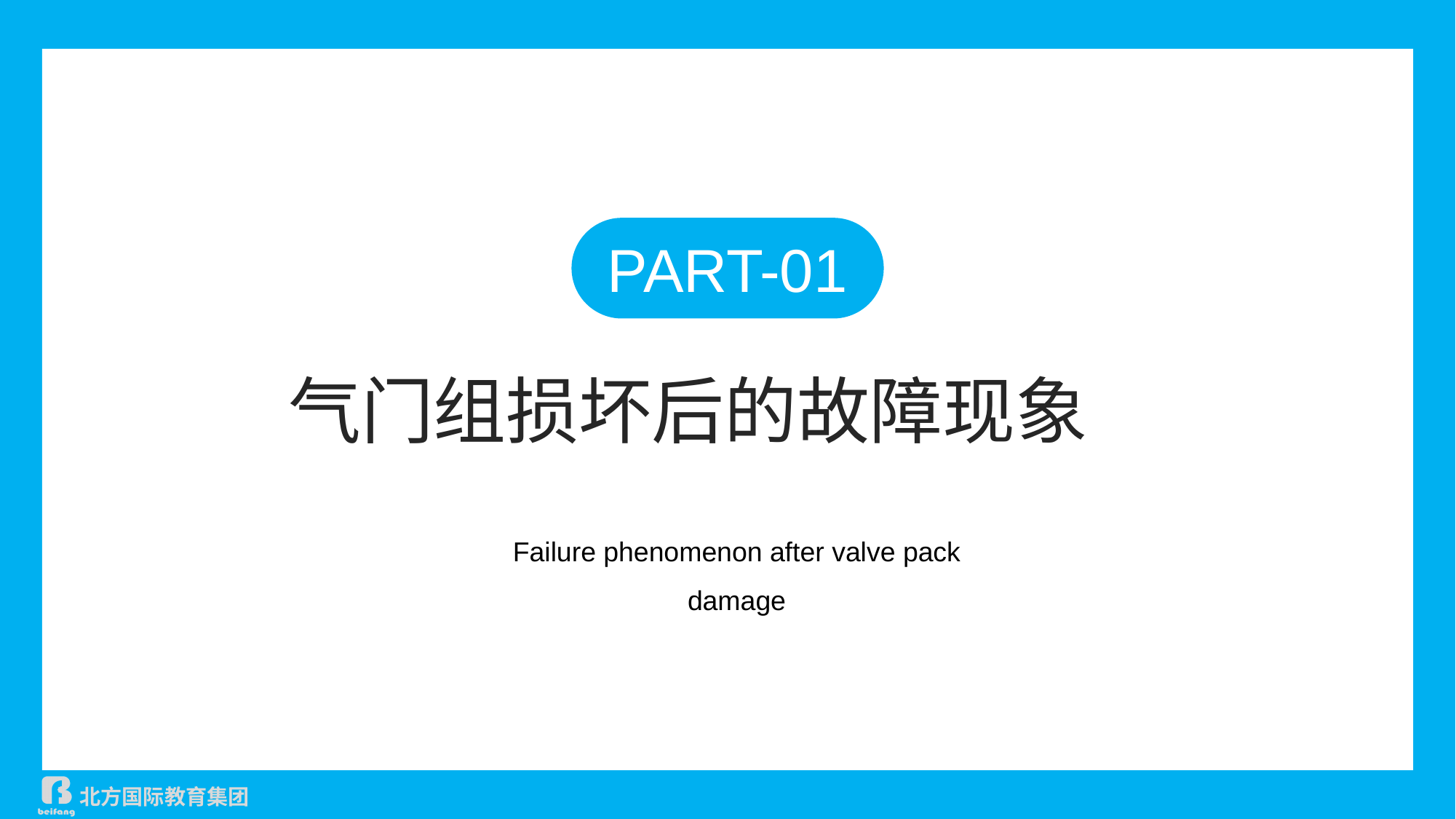

PART-01
气门组损坏后的故障现象
Failure phenomenon after valve pack damage